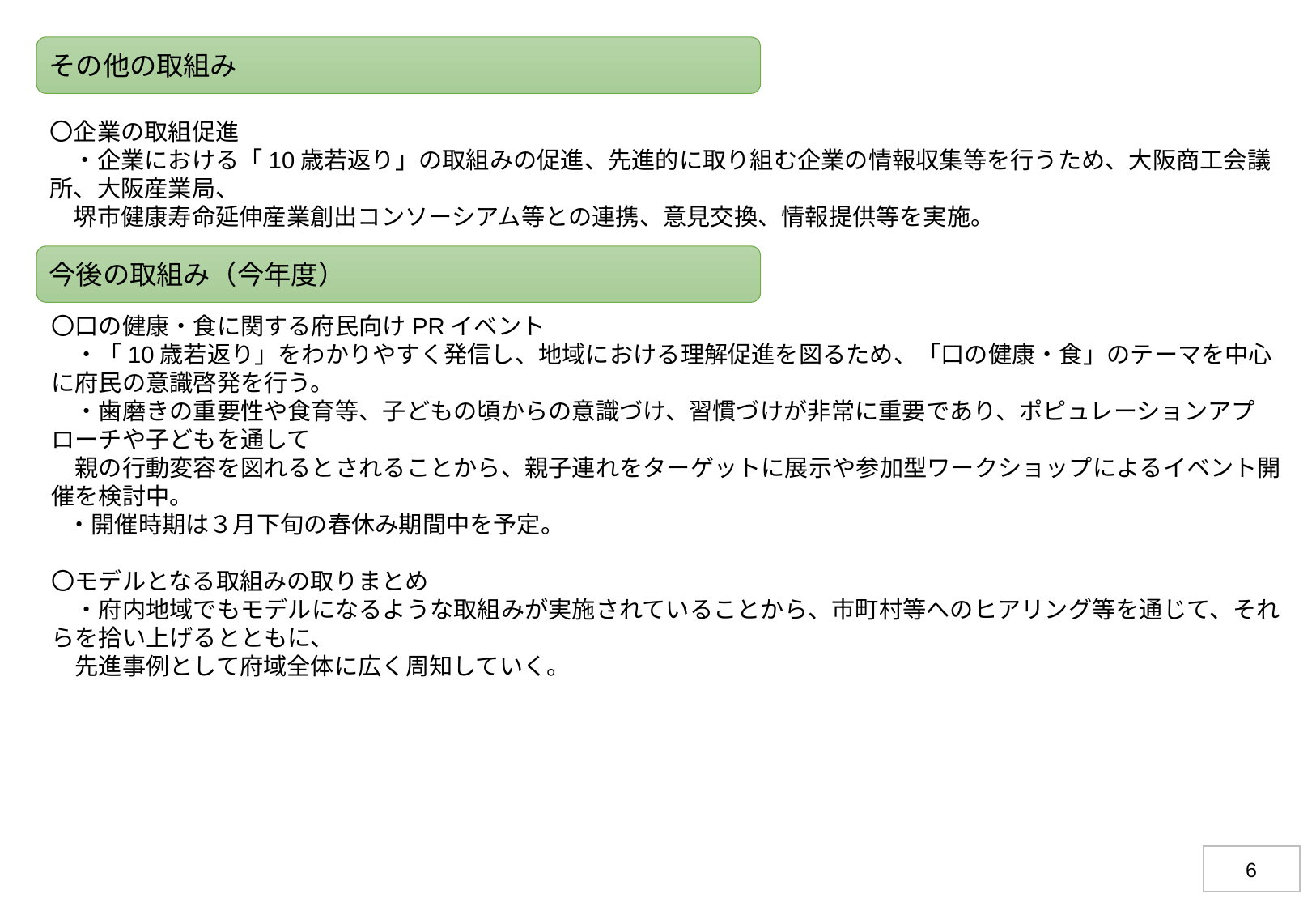

その他の取組み

〇企業の取組促進
　・企業における「10歳若返り」の取組みの促進、先進的に取り組む企業の情報収集等を行うため、大阪商工会議所、大阪産業局、
　堺市健康寿命延伸産業創出コンソーシアム等との連携、意見交換、情報提供等を実施。

今後の取組み（今年度）

〇口の健康・食に関する府民向けPRイベント
　・「10歳若返り」をわかりやすく発信し、地域における理解促進を図るため、「口の健康・食」のテーマを中心に府民の意識啓発を行う。
　・歯磨きの重要性や食育等、子どもの頃からの意識づけ、習慣づけが非常に重要であり、ポピュレーションアプローチや子どもを通して
　親の行動変容を図れるとされることから、親子連れをターゲットに展示や参加型ワークショップによるイベント開催を検討中。
  ・開催時期は３月下旬の春休み期間中を予定。

〇モデルとなる取組みの取りまとめ
　・府内地域でもモデルになるような取組みが実施されていることから、市町村等へのヒアリング等を通じて、それらを拾い上げるとともに、
　先進事例として府域全体に広く周知していく。
6